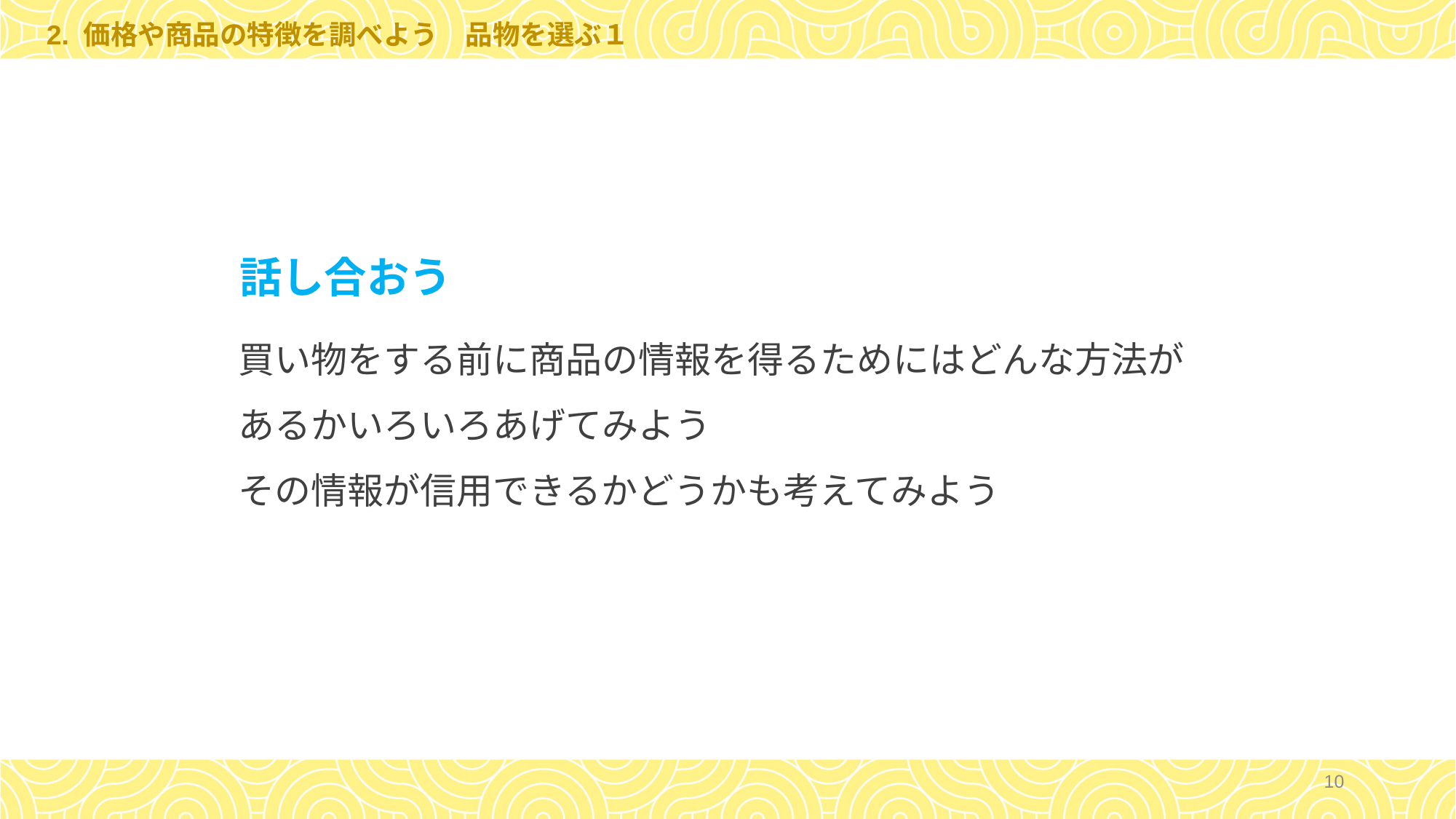

2. 価格や商品の特徴を調べよう　品物を選ぶ１
話し合おう
買い物をする前に商品の情報を得るためにはどんな⽅法があるかいろいろあげてみよう
その情報が信⽤できるかどうかも考えてみよう
10